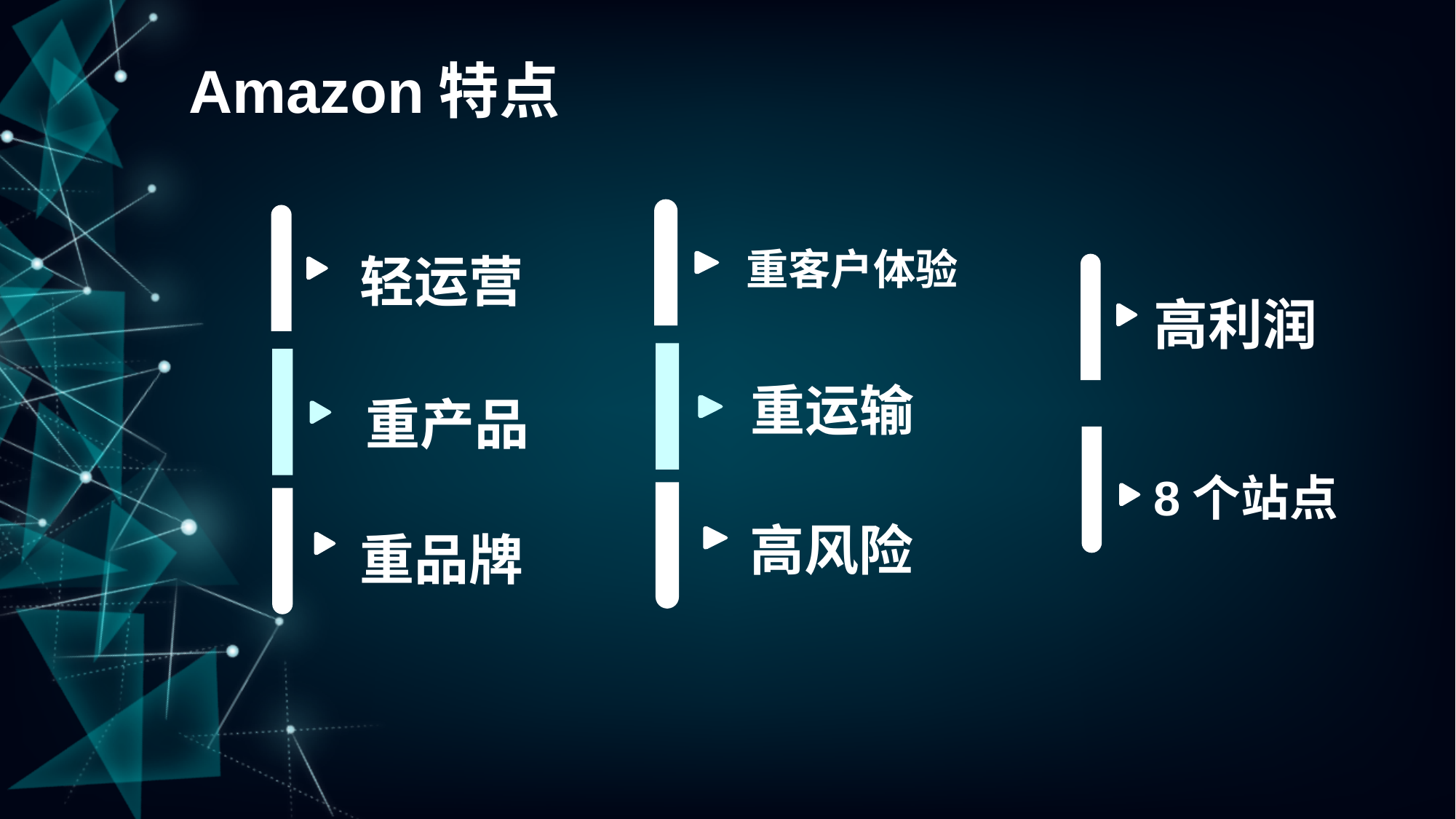

Amazon特点

重客户体验
重运输

高风险

轻运营
重产品

重品牌

高利润

8个站点